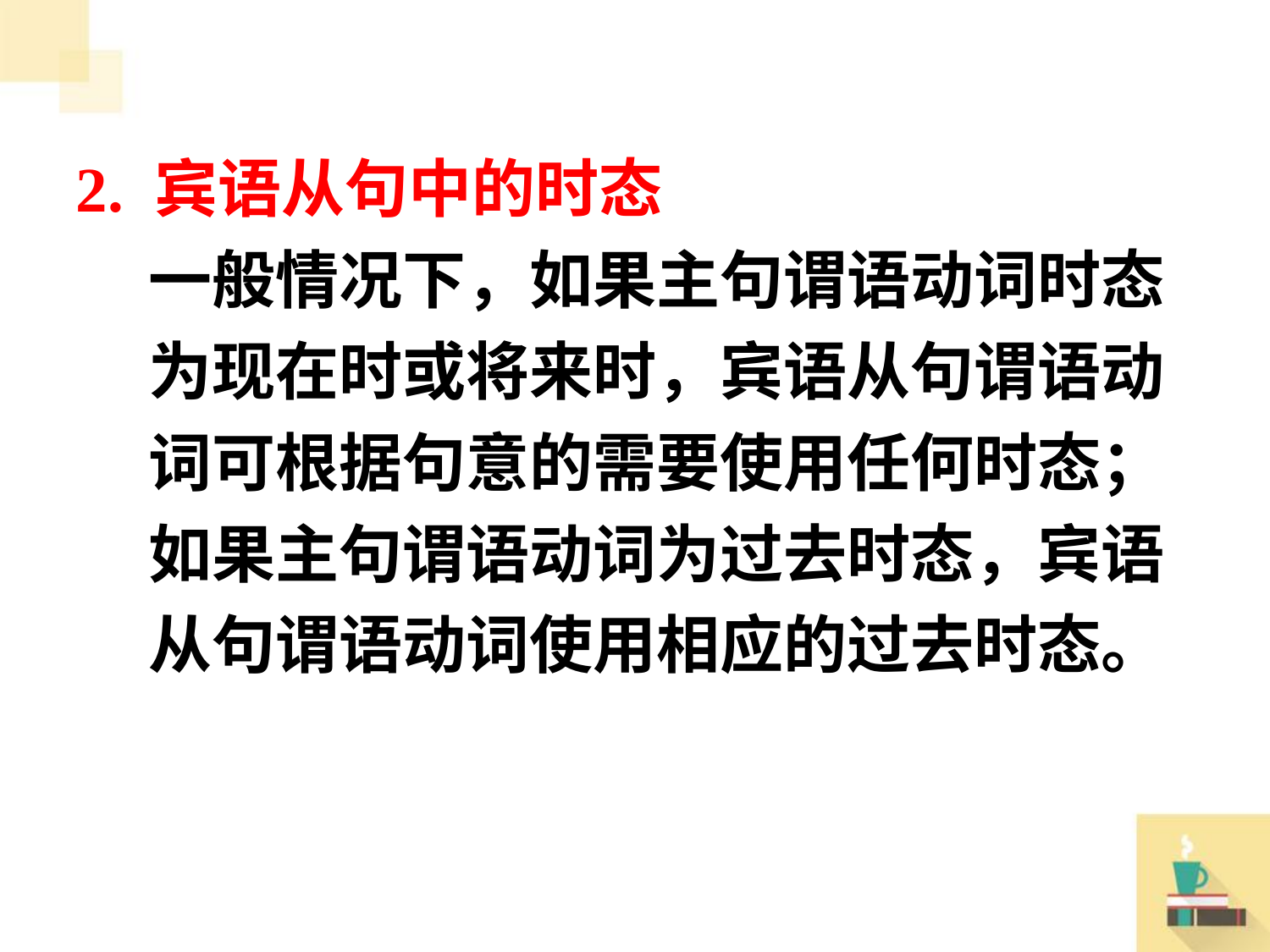

2. 宾语从句中的时态
    一般情况下，如果主句谓语动词时态
    为现在时或将来时，宾语从句谓语动
    词可根据句意的需要使用任何时态；
    如果主句谓语动词为过去时态，宾语
    从句谓语动词使用相应的过去时态。